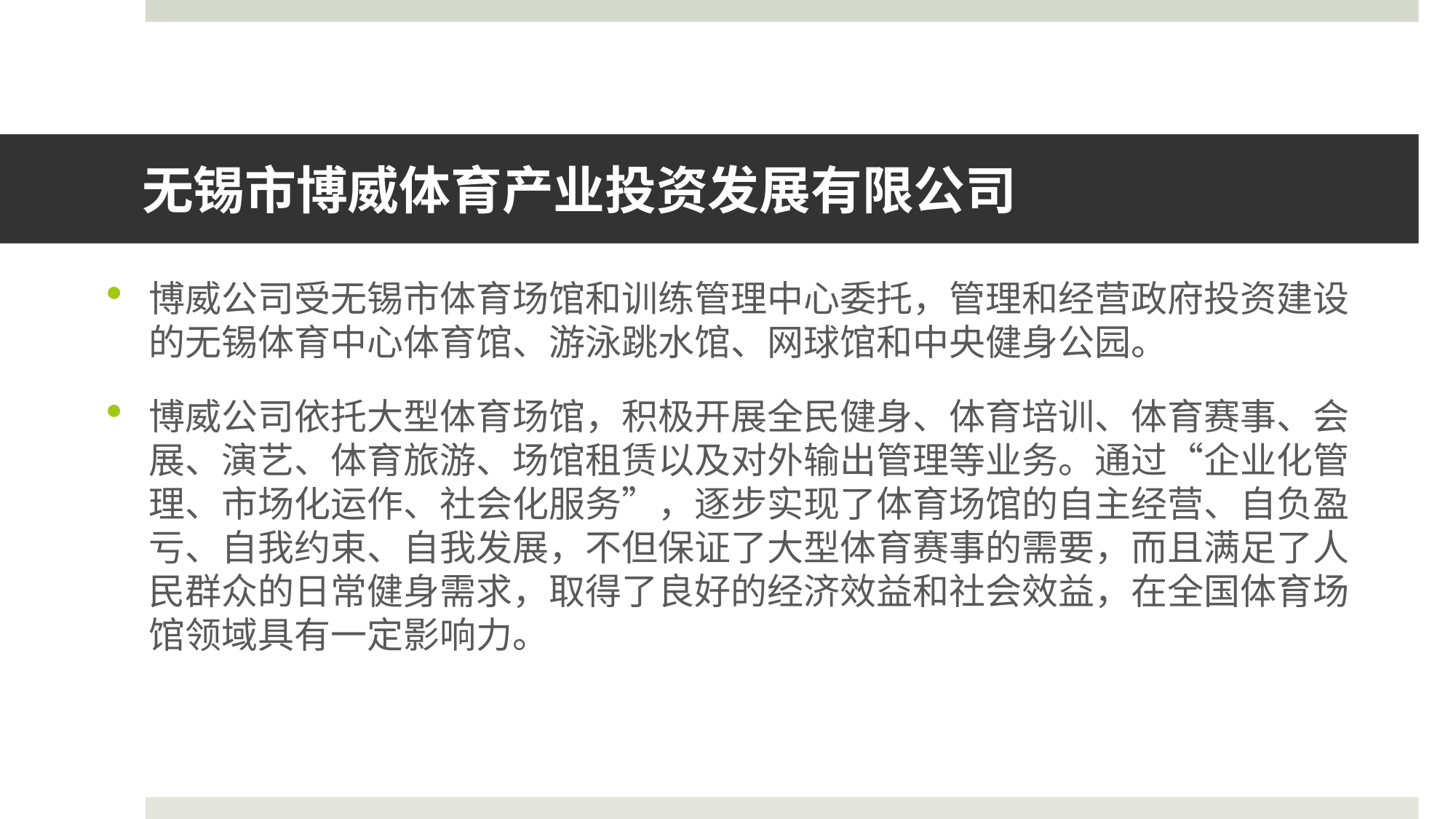

# 无锡市博威体育产业投资发展有限公司
博威公司受无锡市体育场馆和训练管理中心委托，管理和经营政府投资建设的无锡体育中心体育馆、游泳跳水馆、网球馆和中央健身公园。
博威公司依托大型体育场馆，积极开展全民健身、体育培训、体育赛事、会展、演艺、体育旅游、场馆租赁以及对外输出管理等业务。通过“企业化管理、市场化运作、社会化服务”，逐步实现了体育场馆的自主经营、自负盈亏、自我约束、自我发展，不但保证了大型体育赛事的需要，而且满足了人民群众的日常健身需求，取得了良好的经济效益和社会效益，在全国体育场馆领域具有一定影响力。